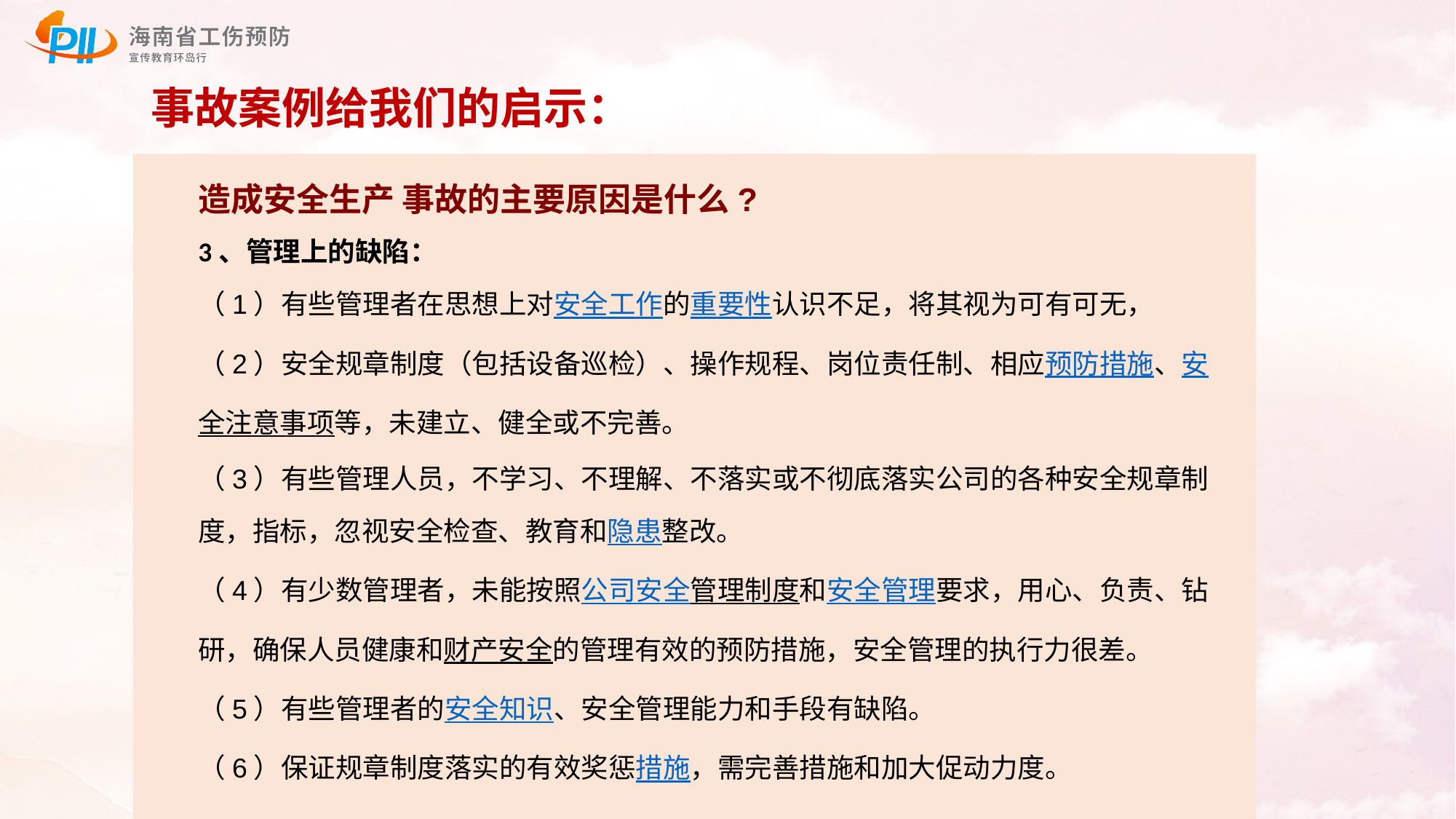

事故案例给我们的启示：
造成安全生产 事故的主要原因是什么?
3、管理上的缺陷：
（1）有些管理者在思想上对安全工作的重要性认识不足，将其视为可有可无，
（2）安全规章制度（包括设备巡检）、操作规程、岗位责任制、相应预防措施、安
全注意事项等，未建立、健全或不完善。
（3）有些管理人员，不学习、不理解、不落实或不彻底落实公司的各种安全规章制度，指标，忽视安全检查、教育和隐患整改。
（4）有少数管理者，未能按照公司安全管理制度和安全管理要求，用心、负责、钻研，确保人员健康和财产安全的管理有效的预防措施，安全管理的执行力很差。
（5）有些管理者的安全知识、安全管理能力和手段有缺陷。
（6）保证规章制度落实的有效奖惩措施，需完善措施和加大促动力度。